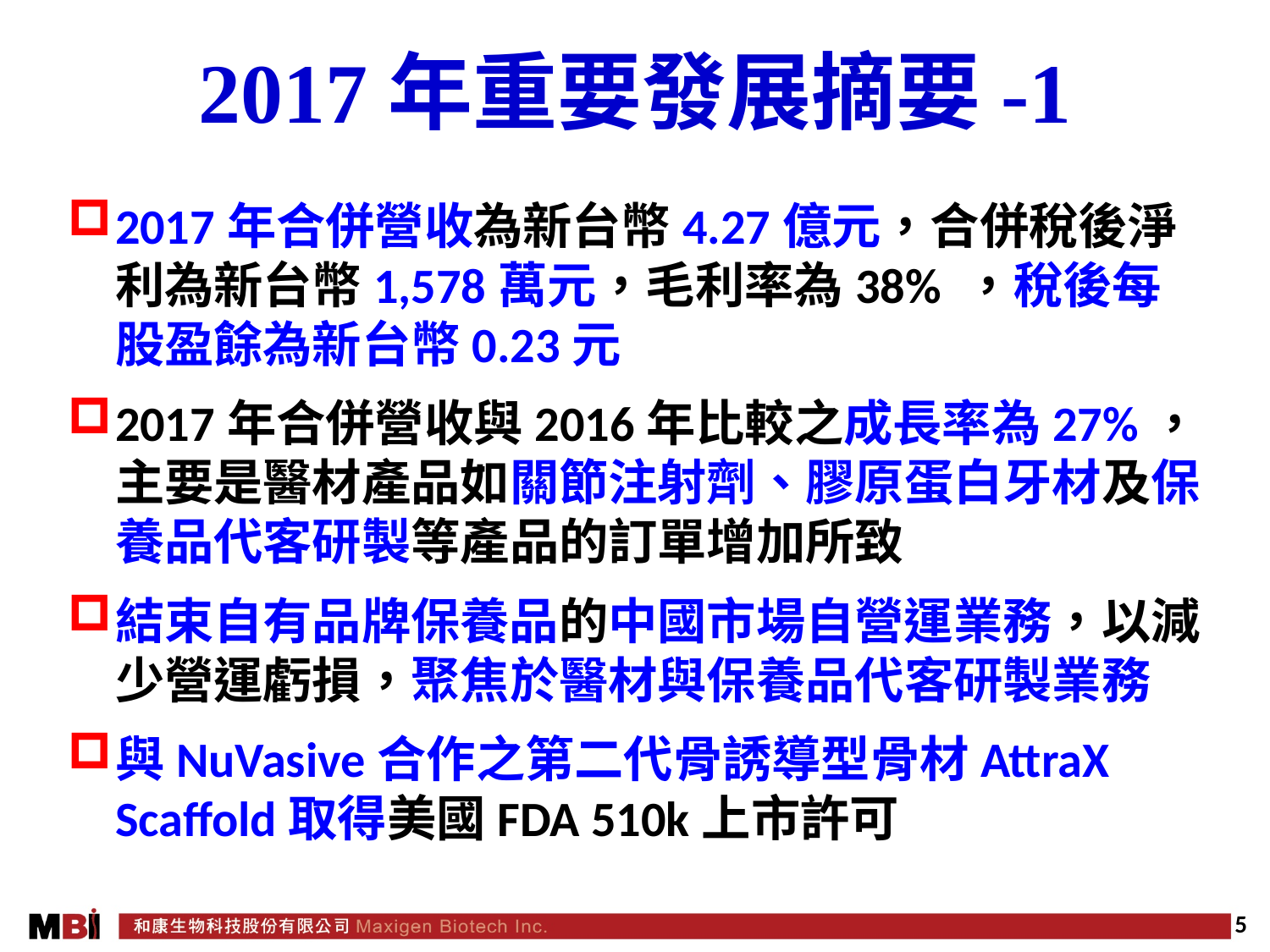

# 2017年重要發展摘要-1
2017年合併營收為新台幣4.27億元，合併稅後淨利為新台幣1,578萬元，毛利率為38% ，稅後每股盈餘為新台幣0.23元
2017年合併營收與2016年比較之成長率為27%，主要是醫材產品如關節注射劑、膠原蛋白牙材及保養品代客研製等產品的訂單增加所致
結束自有品牌保養品的中國市場自營運業務，以減少營運虧損，聚焦於醫材與保養品代客研製業務
與NuVasive合作之第二代骨誘導型骨材AttraX Scaffold取得美國FDA 510k上市許可
5